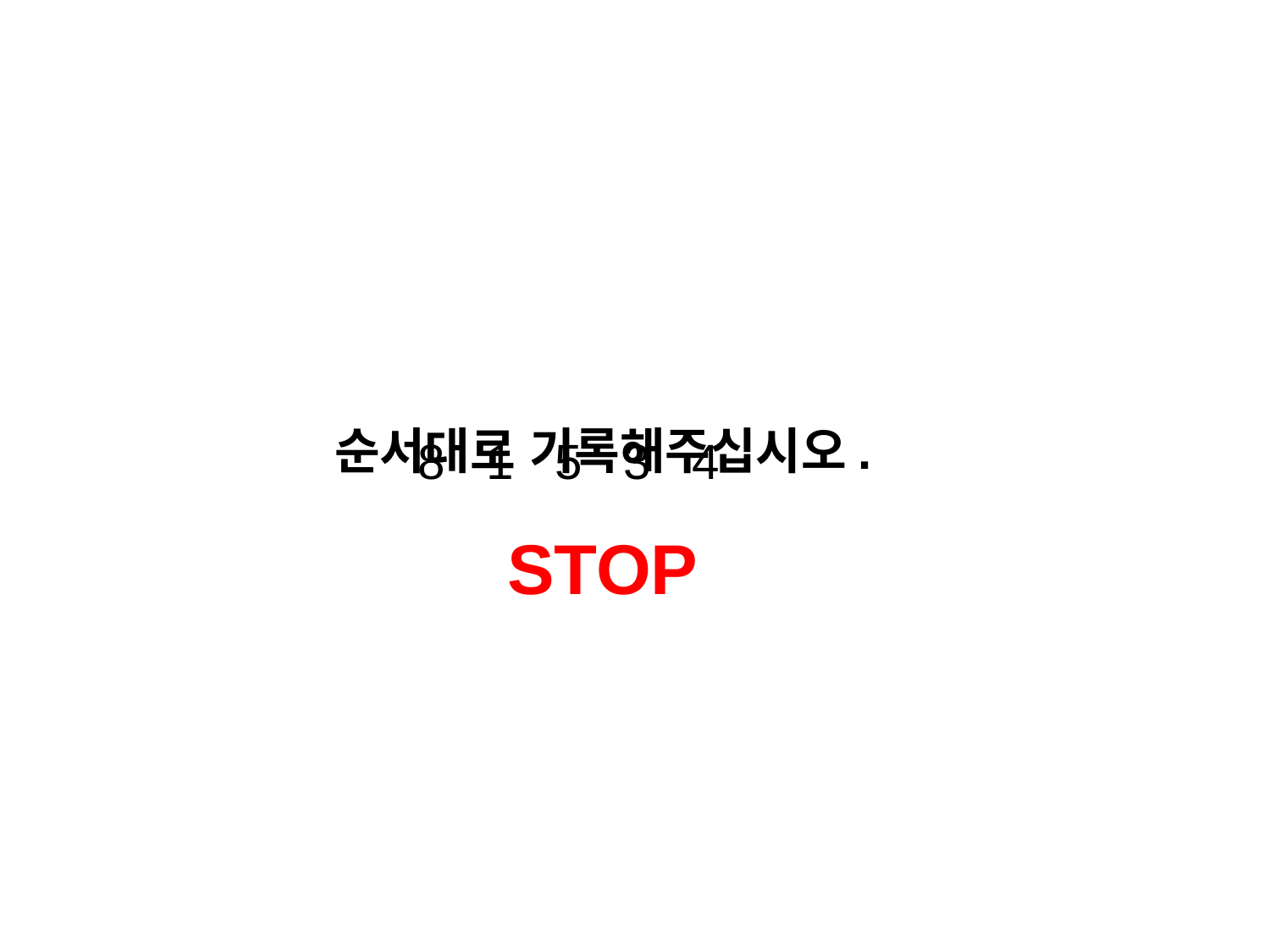

순서대로 기록해주십시오.
8   1   5   3   4
STOP